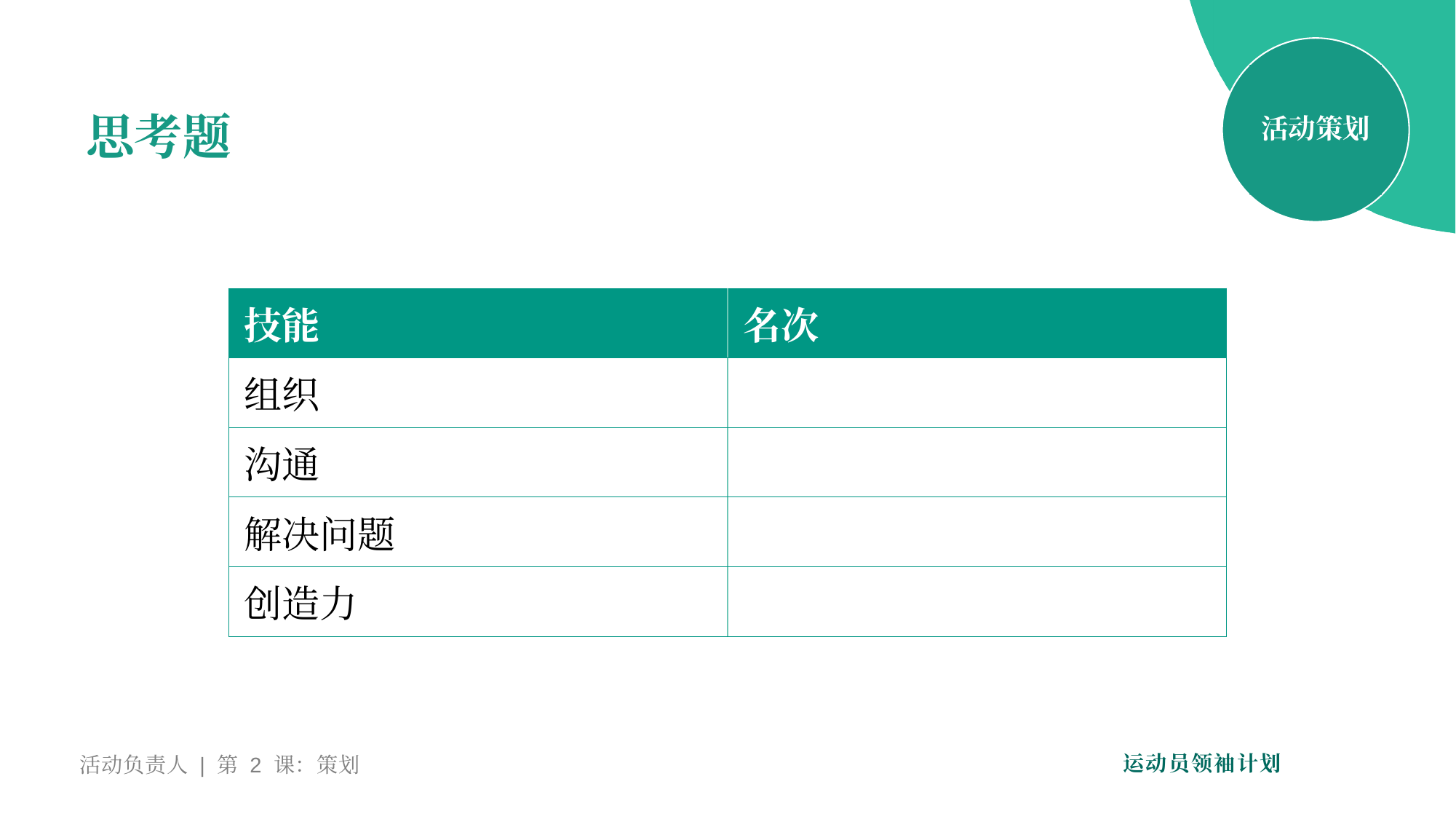

活动策划
思考题
| 技能 | 名次 |
| --- | --- |
| 组织 |  |
| 沟通 |  |
| 解决问题 |  |
| 创造力 |  |
活动负责人 | 第 2 课：策划